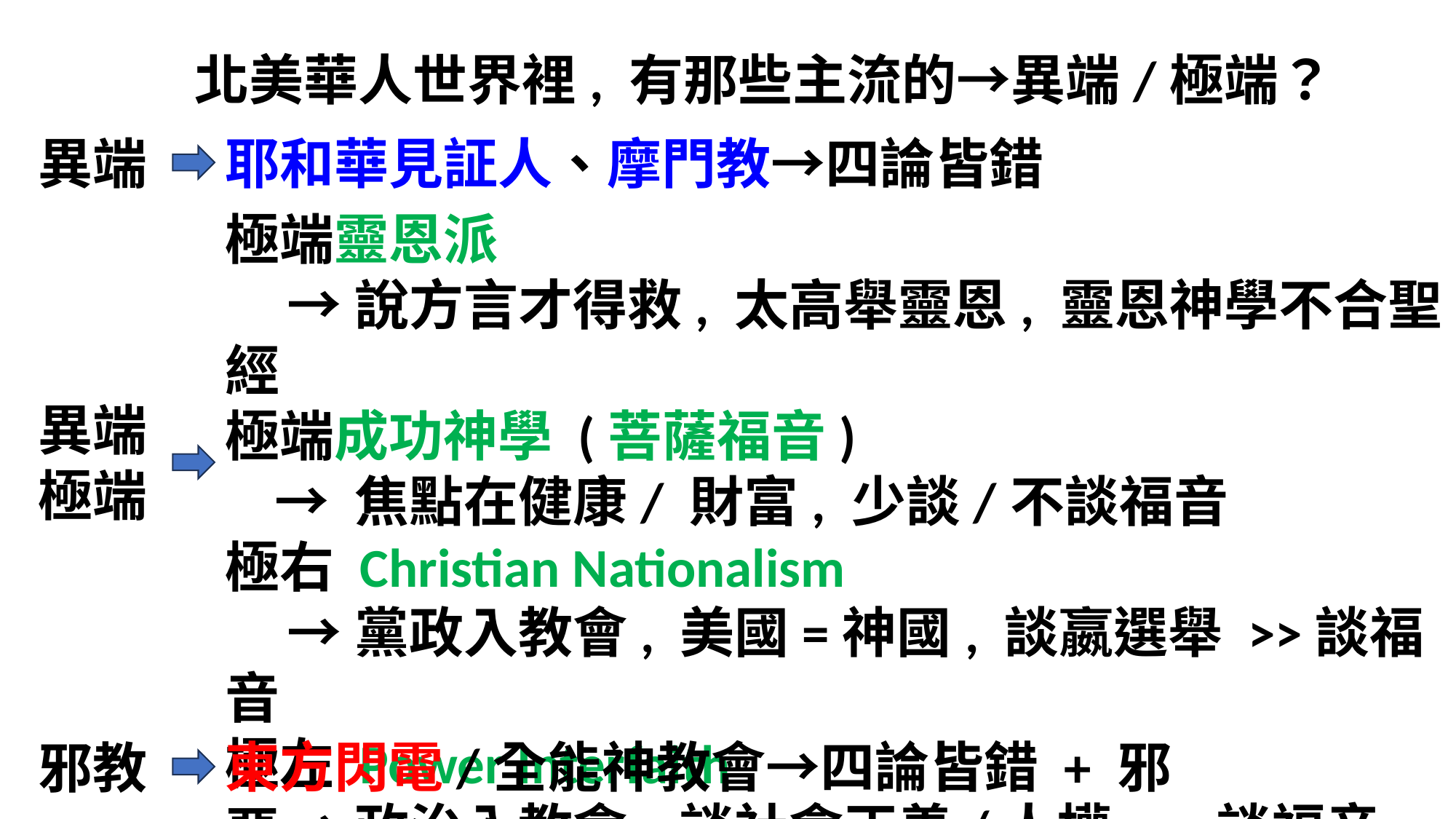

北美華人世界裡, 有那些主流的→異端/極端？
耶和華見証人、摩門教→四論皆錯
異端

極端靈恩派
     →說方言才得救, 太高舉靈恩, 靈恩神學不合聖經
極端成功神學 (菩薩福音)
    → 焦點在健康/ 財富, 少談/不談福音
極右 Christian Nationalism
     →黨政入教會, 美國=神國, 談嬴選舉 >>談福音
極左 Power Interfaith
     →政治入教會, 談社會正義/人權 >> 談福音
異端
極端

東方閃電/全能神教會→四論皆錯 + 邪惡
邪教